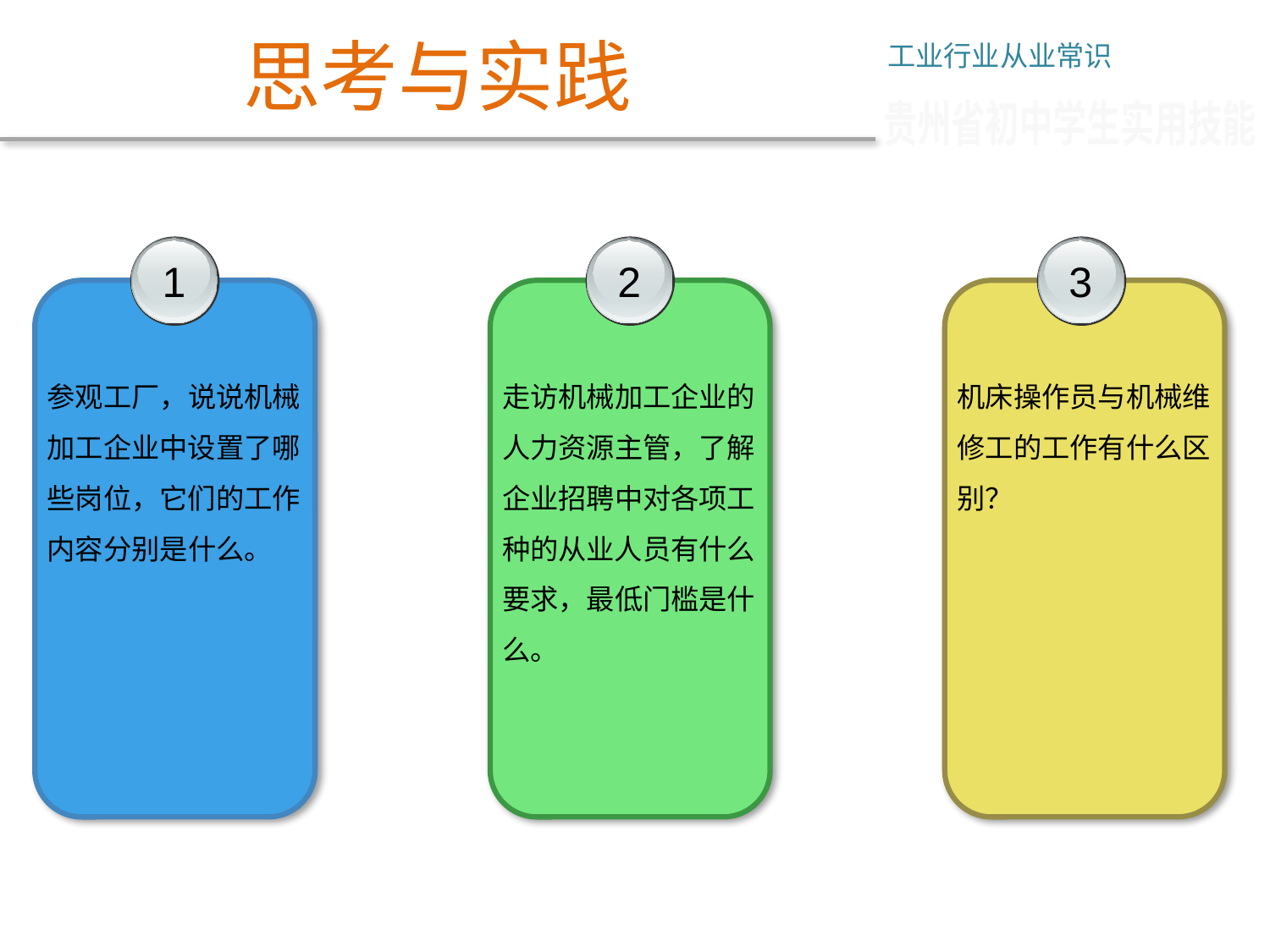

思考与实践
工业行业从业常识
贵州省初中学生实用技能

1

参观工厂，说说机械加工企业中设置了哪些岗位，它们的工作
内容分别是什么。

2

走访机械加工企业的人力资源主管，了解企业招聘中对各项工种的从业人员有什么要求，最低门槛是什么。

3

机床操作员与机械维修工的工作有什么区别？